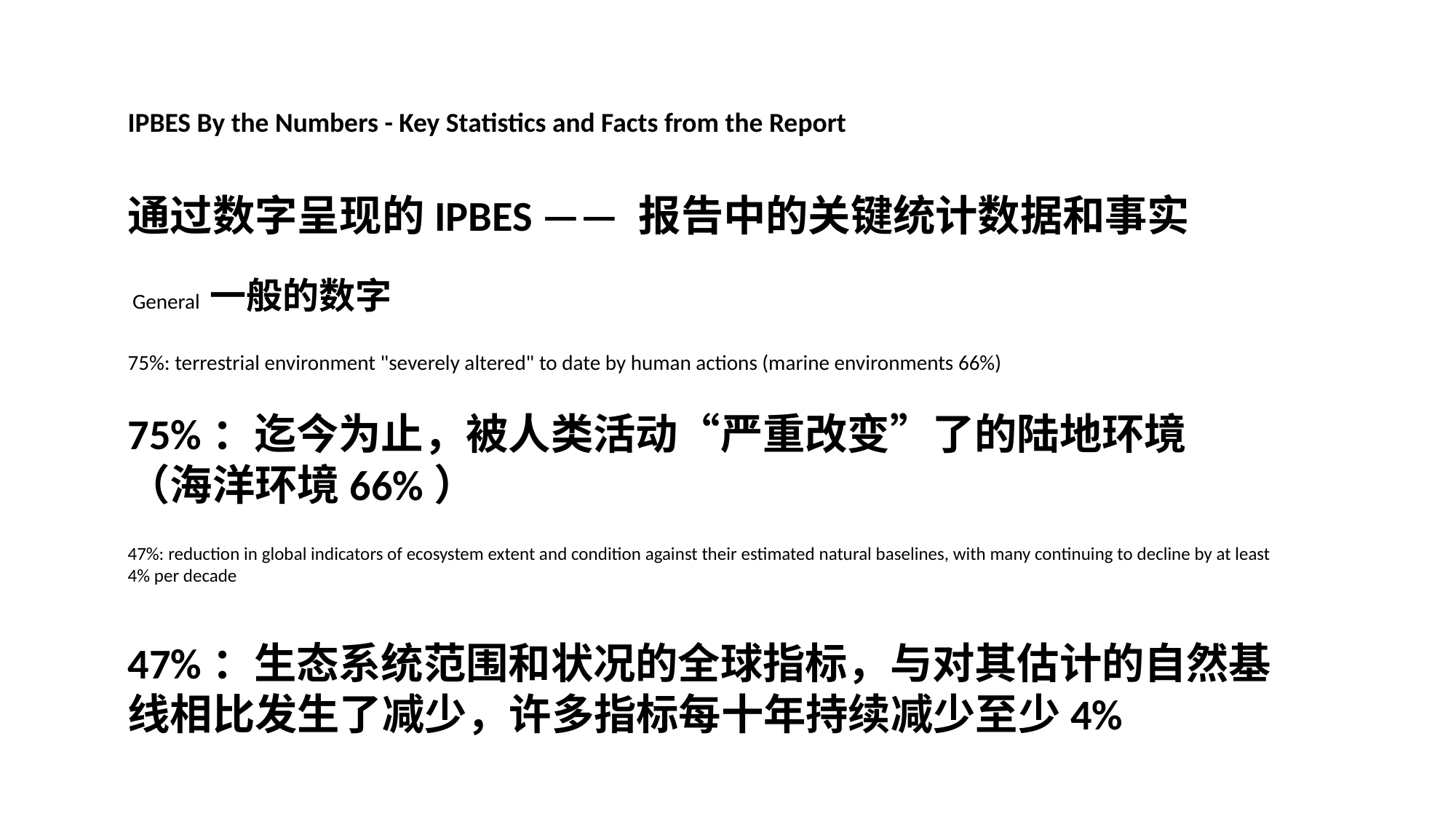

IPBES By the Numbers - Key Statistics and Facts from the Report

通过数字呈现的IPBES —— 报告中的关键统计数据和事实

 General 一般的数字

75%: terrestrial environment "severely altered" to date by human actions (marine environments 66%)

75%：迄今为止，被人类活动“严重改变”了的陆地环境 （海洋环境66%）

47%: reduction in global indicators of ecosystem extent and condition against their estimated natural baselines, with many continuing to decline by at least 4% per decade

47%：生态系统范围和状况的全球指标，与对其估计的自然基线相比发生了减少，许多指标每十年持续减少至少4%